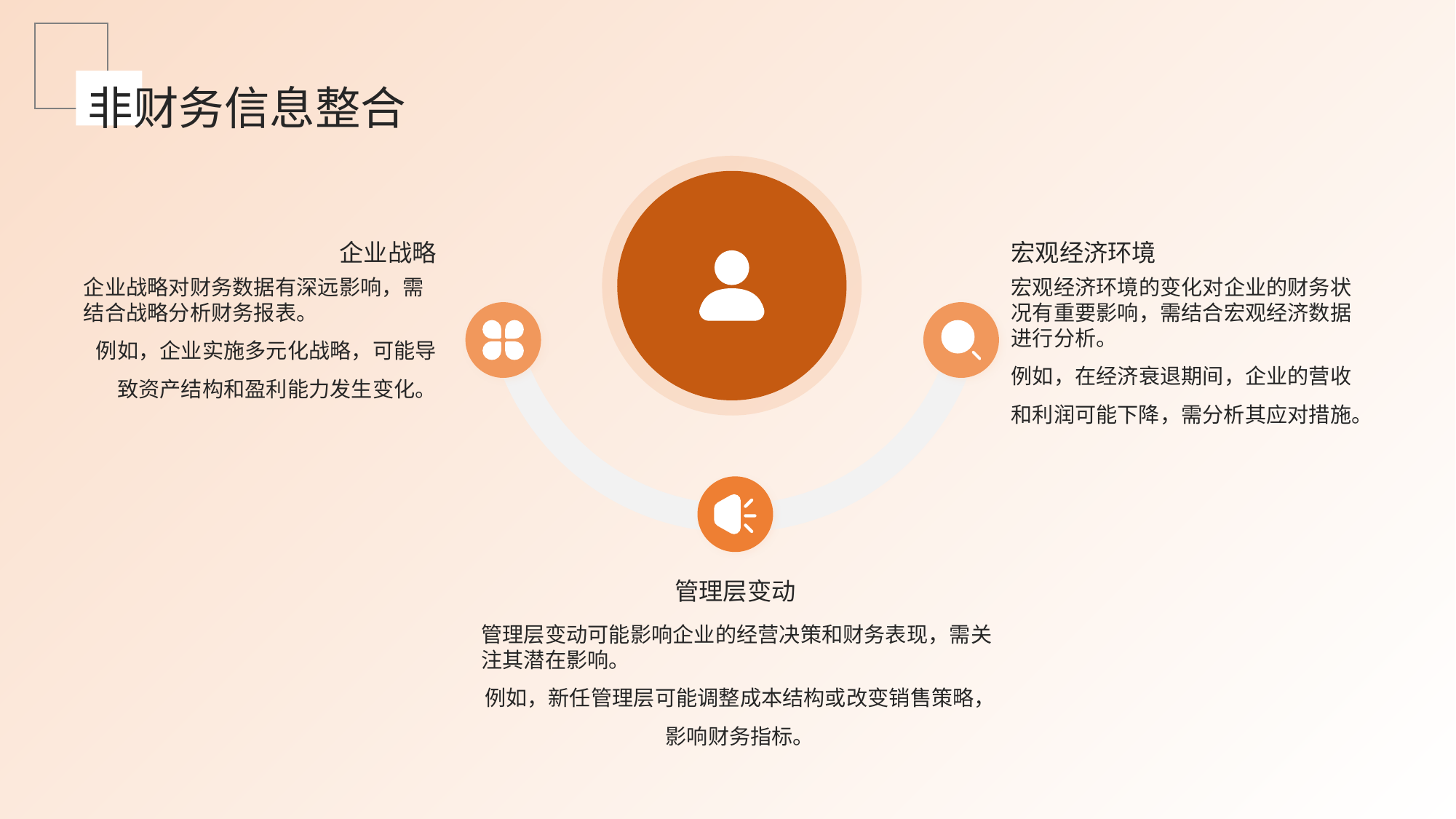

非财务信息整合

企业战略
宏观经济环境

企业战略对财务数据有深远影响，需结合战略分析财务报表。
例如，企业实施多元化战略，可能导致资产结构和盈利能力发生变化。
宏观经济环境的变化对企业的财务状况有重要影响，需结合宏观经济数据进行分析。
例如，在经济衰退期间，企业的营收和利润可能下降，需分析其应对措施。

管理层变动
管理层变动可能影响企业的经营决策和财务表现，需关注其潜在影响。
例如，新任管理层可能调整成本结构或改变销售策略，影响财务指标。